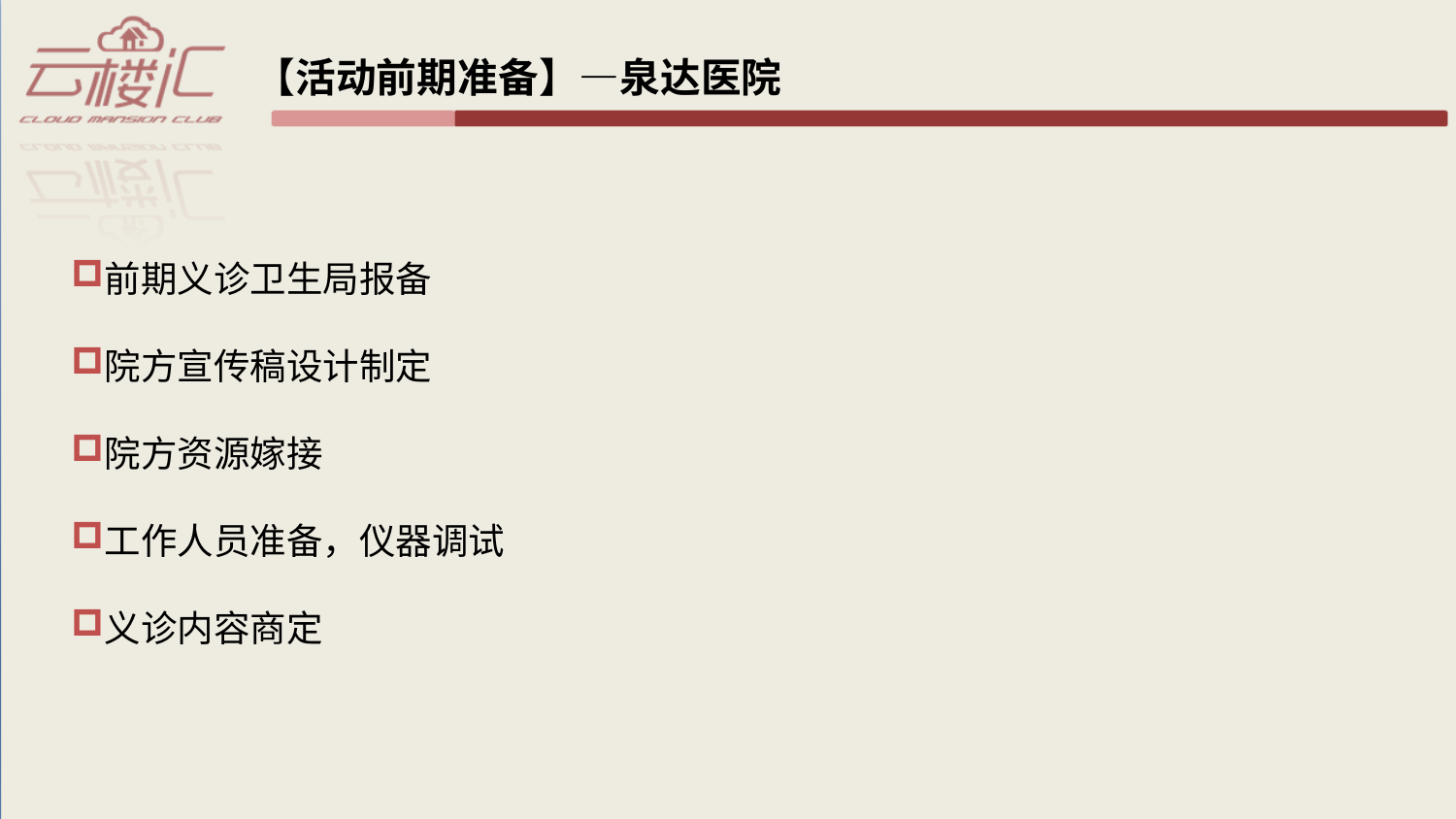

【活动前期准备】—泉达医院
前期义诊卫生局报备
院方宣传稿设计制定
院方资源嫁接
工作人员准备，仪器调试
义诊内容商定